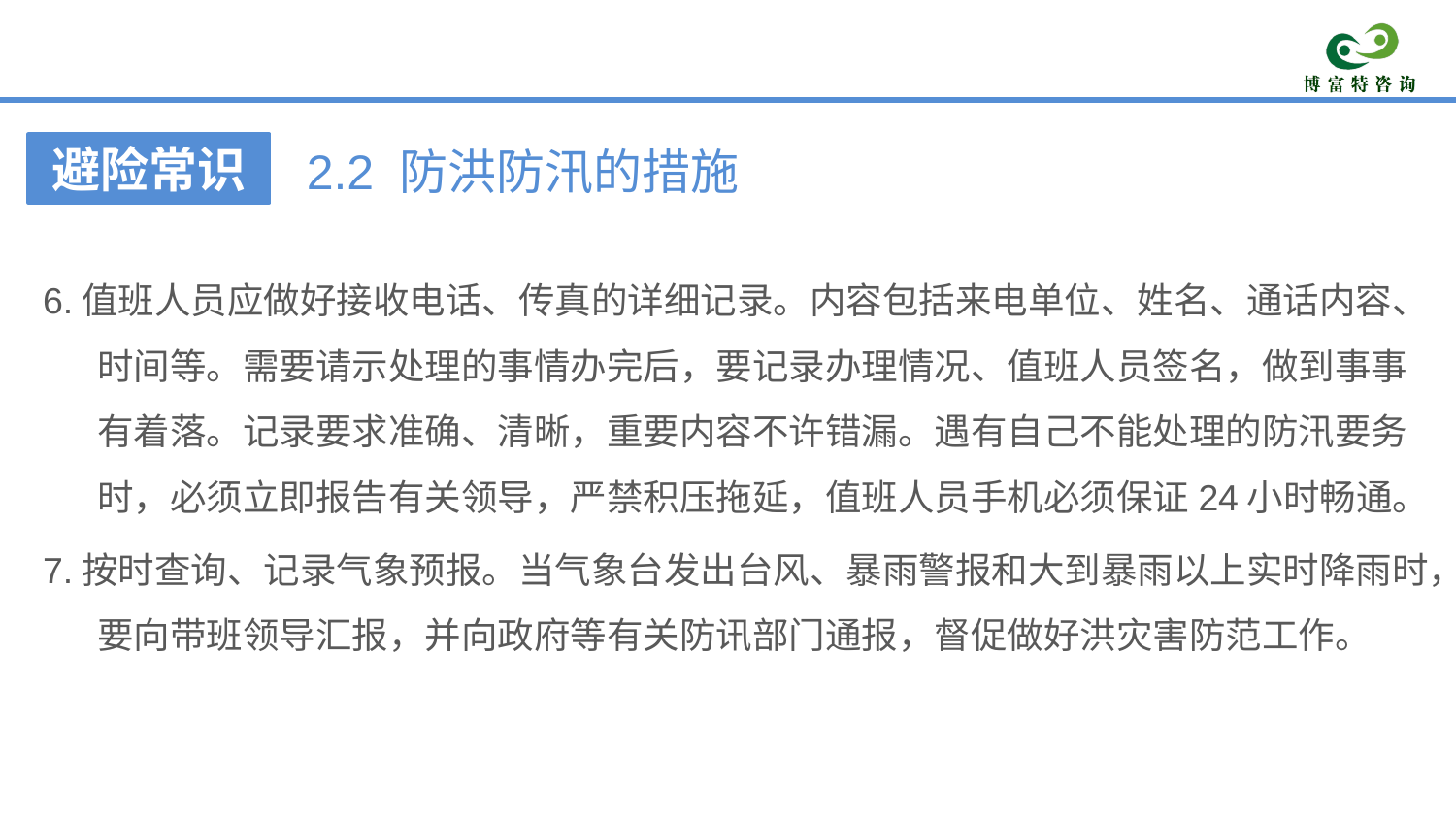

2.2 防洪防汛的措施
6.值班人员应做好接收电话、传真的详细记录。内容包括来电单位、姓名、通话内容、时间等。需要请示处理的事情办完后，要记录办理情况、值班人员签名，做到事事有着落。记录要求准确、清晰，重要内容不许错漏。遇有自己不能处理的防汛要务时，必须立即报告有关领导，严禁积压拖延，值班人员手机必须保证24小时畅通。
7.按时查询、记录气象预报。当气象台发出台风、暴雨警报和大到暴雨以上实时降雨时，要向带班领导汇报，并向政府等有关防讯部门通报，督促做好洪灾害防范工作。